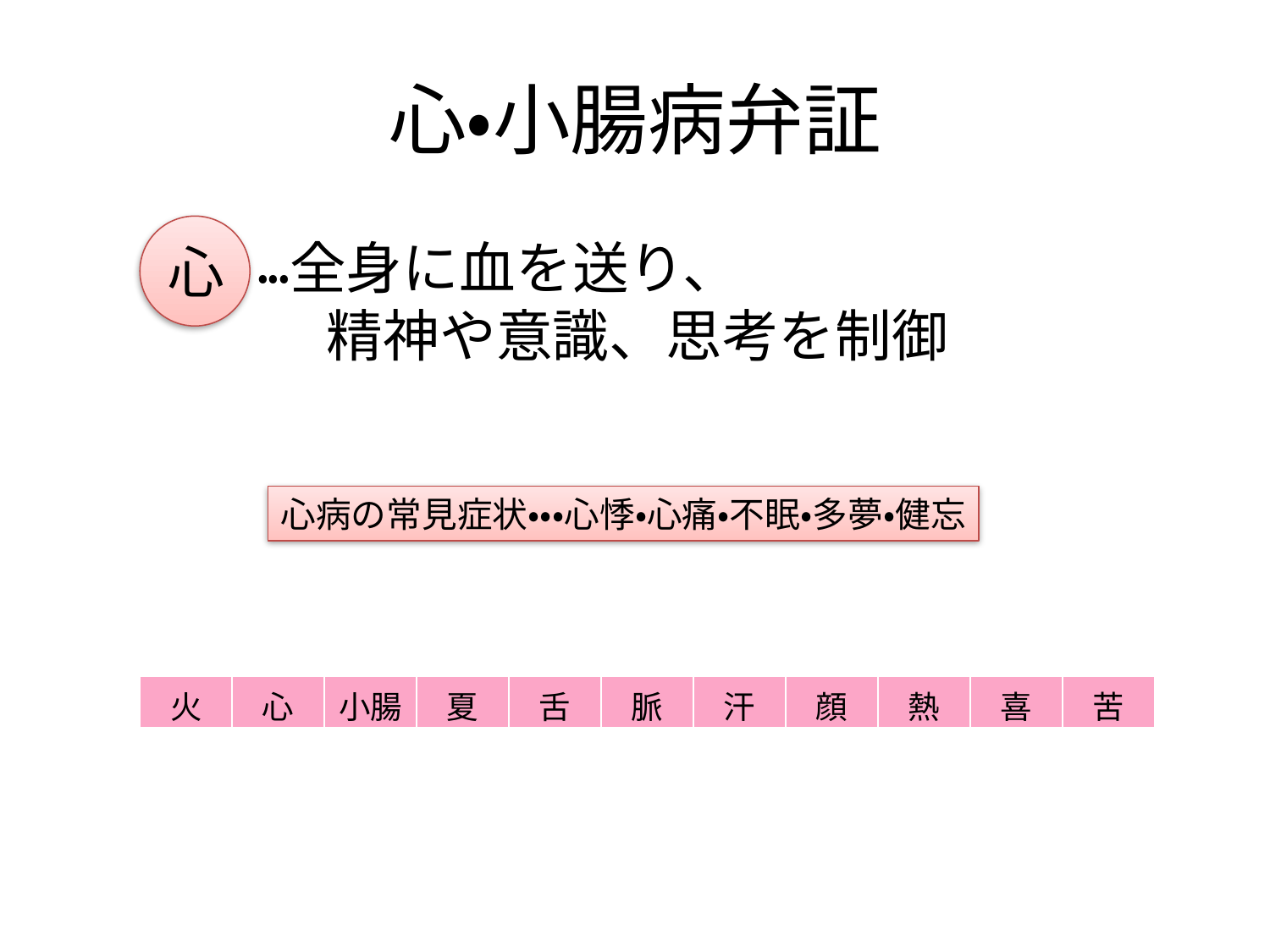

# 心・小腸病弁証
心
・・・全身に血を送り、
　 精神や意識、思考を制御
心病の常見症状・・・心悸・心痛・不眠・多夢・健忘
| 火 | 心 | 小腸 | 夏 | 舌 | 脈 | 汗 | 顔 | 熱 | 喜 | 苦 |
| --- | --- | --- | --- | --- | --- | --- | --- | --- | --- | --- |